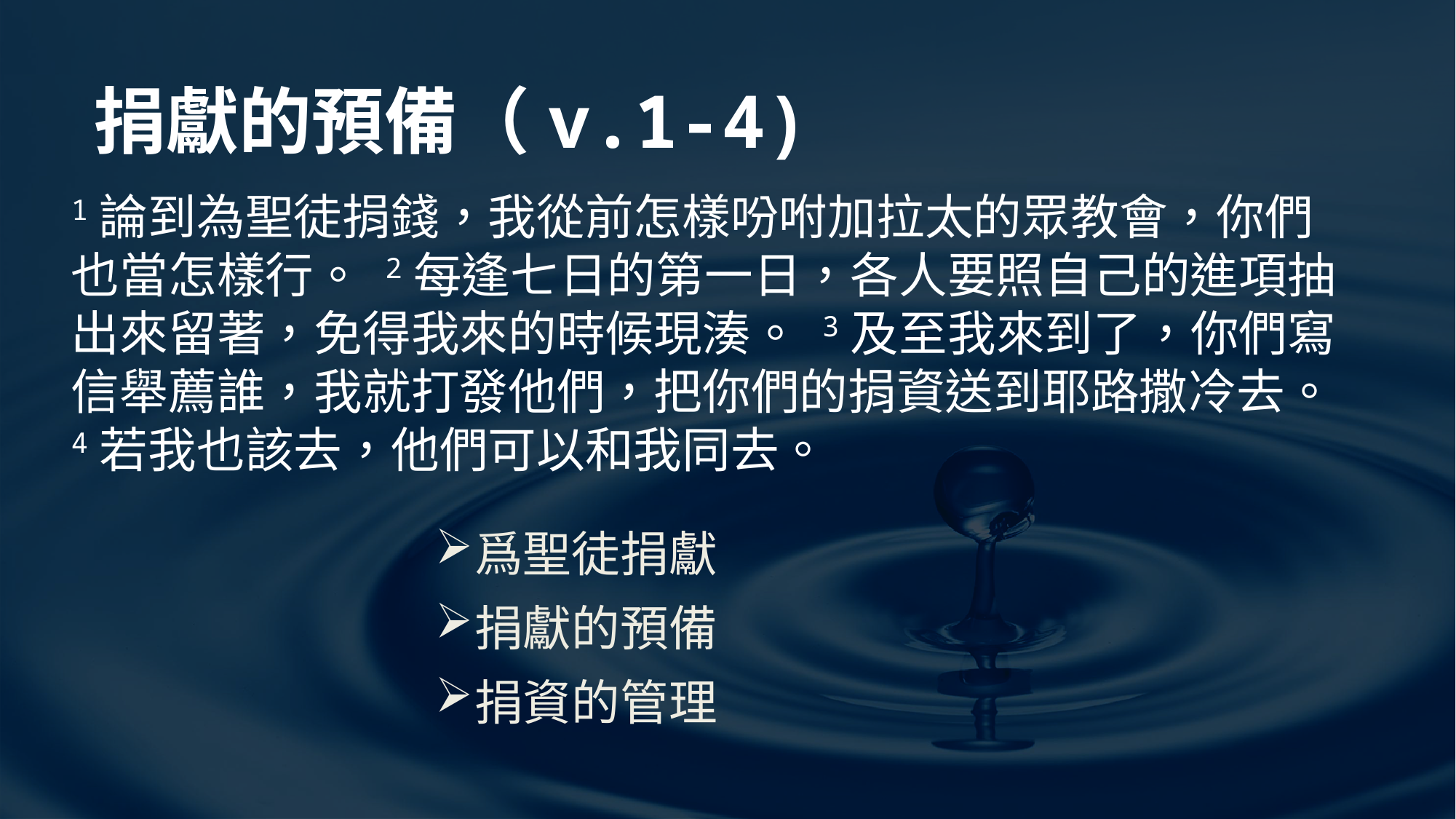

# 捐獻的預備（v.1-4)
1論到為聖徒捐錢，我從前怎樣吩咐加拉太的眾教會，你們也當怎樣行。 2每逢七日的第一日，各人要照自己的進項抽出來留著，免得我來的時候現湊。 3及至我來到了，你們寫信舉薦誰，我就打發他們，把你們的捐資送到耶路撒冷去。 4若我也該去，他們可以和我同去。
爲聖徒捐獻
捐獻的預備
捐資的管理